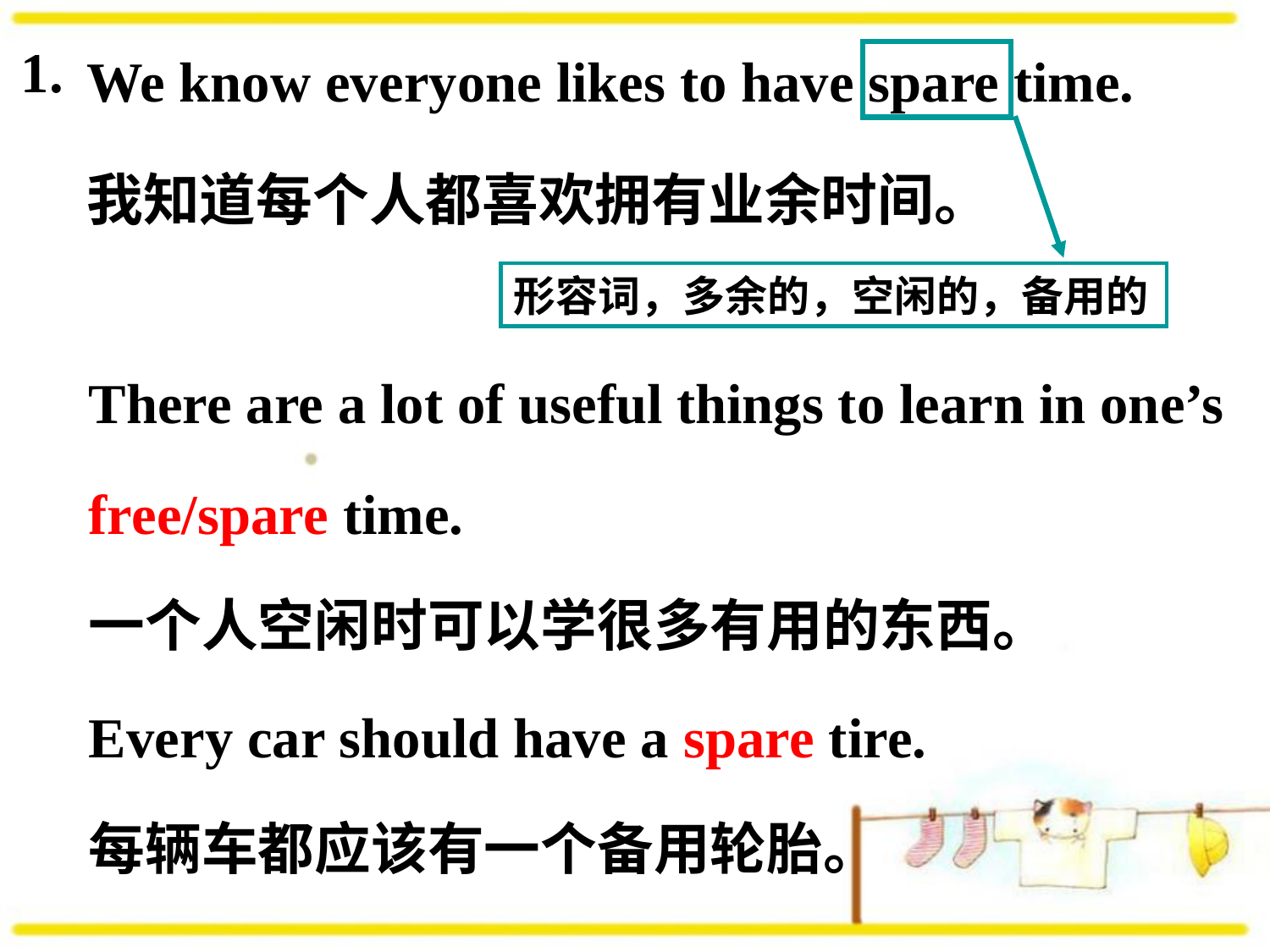

We know everyone likes to have spare time.
我知道每个人都喜欢拥有业余时间。
1.

形容词，多余的，空闲的，备用的
There are a lot of useful things to learn in one’s
free/spare time.
一个人空闲时可以学很多有用的东西。
Every car should have a spare tire.
每辆车都应该有一个备用轮胎。